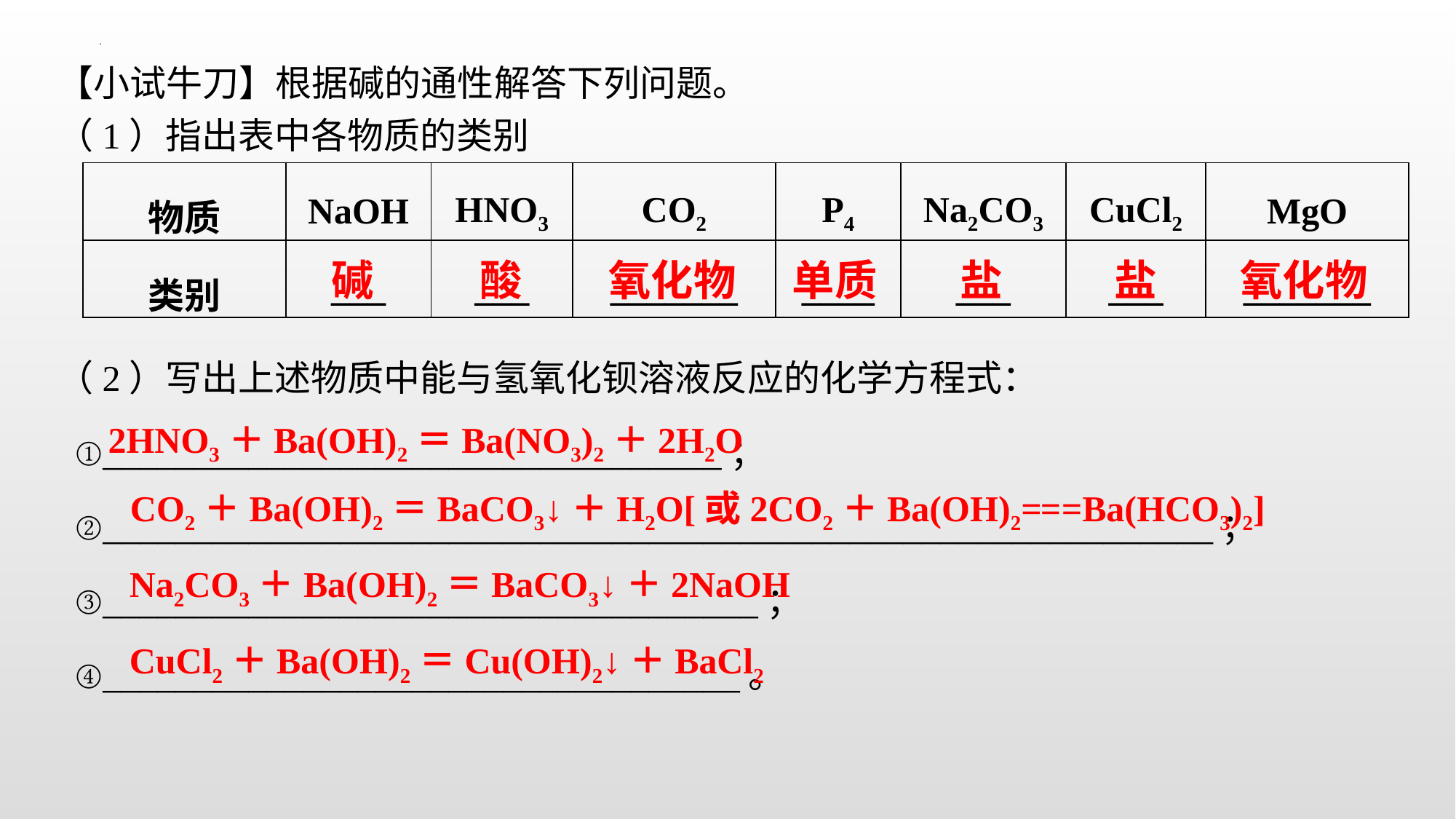

【小试牛刀】根据碱的通性解答下列问题。
（1）指出表中各物质的类别
| 物质 | NaOH | HNO3 | CO2 | P4 | Na2CO3 | CuCl2 | MgO |
| --- | --- | --- | --- | --- | --- | --- | --- |
| 类别 | \_\_\_ | \_\_\_ | \_\_\_\_\_\_\_ | \_\_\_\_ | \_\_\_ | \_\_\_ | \_\_\_\_\_\_\_ |
碱
酸
氧化物
单质
盐
盐
氧化物
（2）写出上述物质中能与氢氧化钡溶液反应的化学方程式：
  ①__________________________________；
  ②_____________________________________________________________；
  ③____________________________________；
  ④___________________________________。
2HNO3＋Ba(OH)2＝Ba(NO3)2＋2H2O
CO2＋Ba(OH)2＝BaCO3↓＋H2O[或2CO2＋Ba(OH)2===Ba(HCO3)2]
Na2CO3＋Ba(OH)2＝BaCO3↓＋2NaOH
CuCl2＋Ba(OH)2＝Cu(OH)2↓＋BaCl2